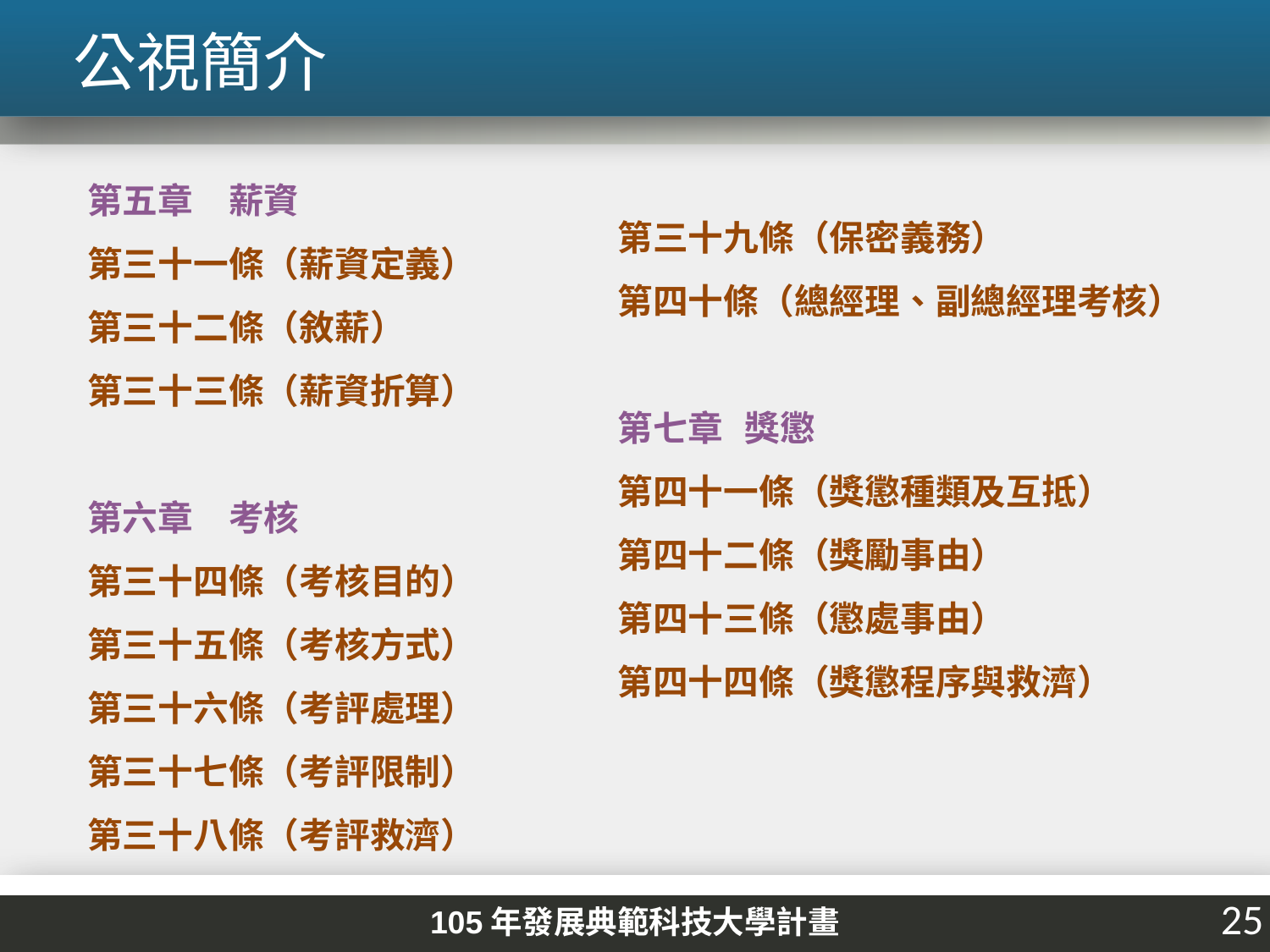

公視簡介

第三十九條（保密義務）
第四十條（總經理、副總經理考核）

第七章	獎懲
第四十一條（獎懲種類及互抵）
第四十二條（獎勵事由）
第四十三條（懲處事由）
第四十四條（獎懲程序與救濟）
第五章　薪資
第三十一條（薪資定義）
第三十二條（敘薪）
第三十三條（薪資折算）

第六章　考核
第三十四條（考核目的）
第三十五條（考核方式）
第三十六條（考評處理）
第三十七條（考評限制）
第三十八條（考評救濟）